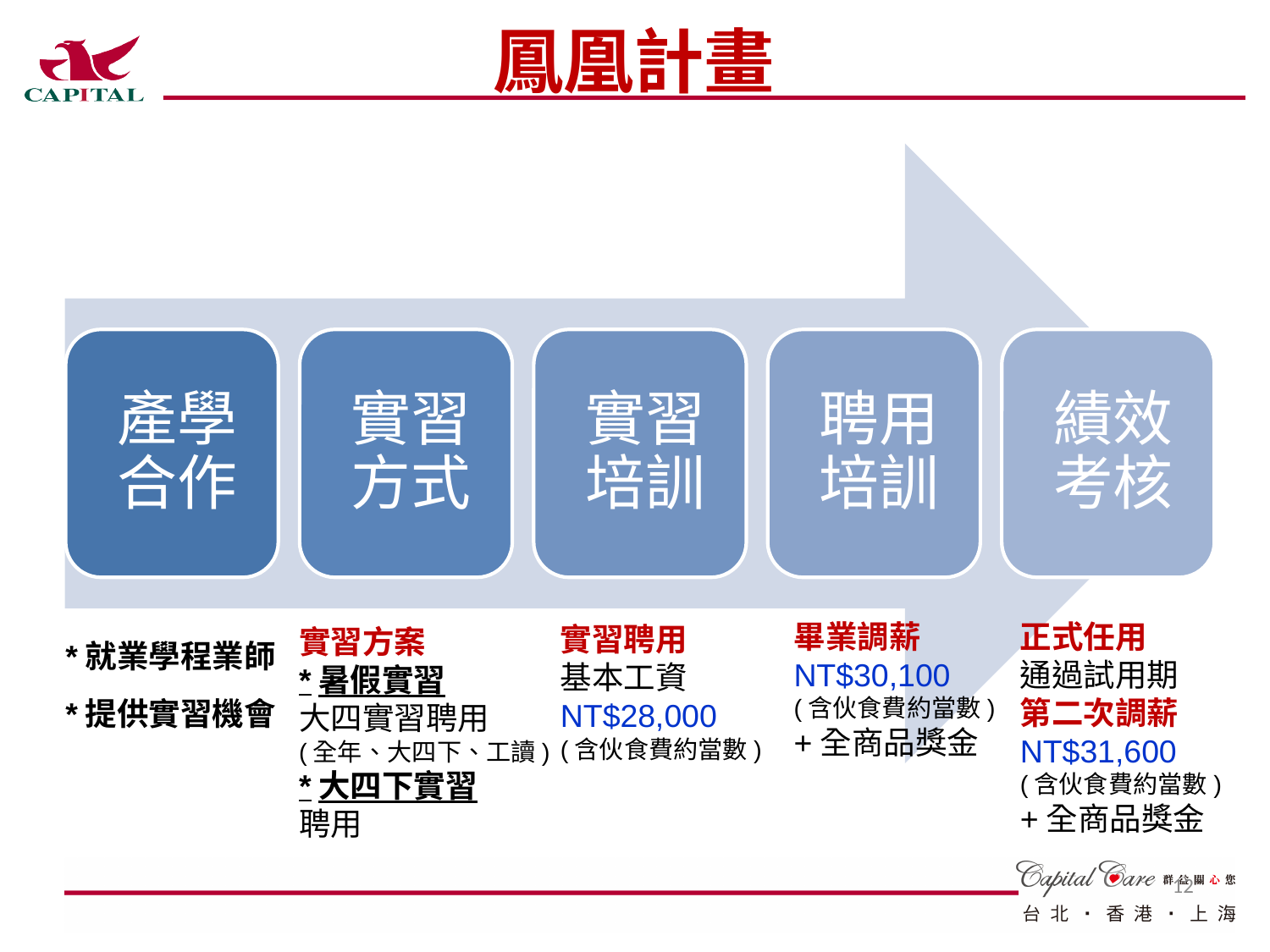

鳳凰計畫

產學合作
實習方式
實習培訓
聘用培訓
績效考核
畢業調薪
NT$30,100
(含伙食費約當數)
+全商品獎金

正式任用
通過試用期
第二次調薪
NT$31,600
(含伙食費約當數)
+全商品獎金
*就業學程業師
*提供實習機會
實習聘用
基本工資
NT$28,000
(含伙食費約當數)
實習方案
*暑假實習
大四實習聘用
(全年、大四下、工讀)
*大四下實習
聘用

12